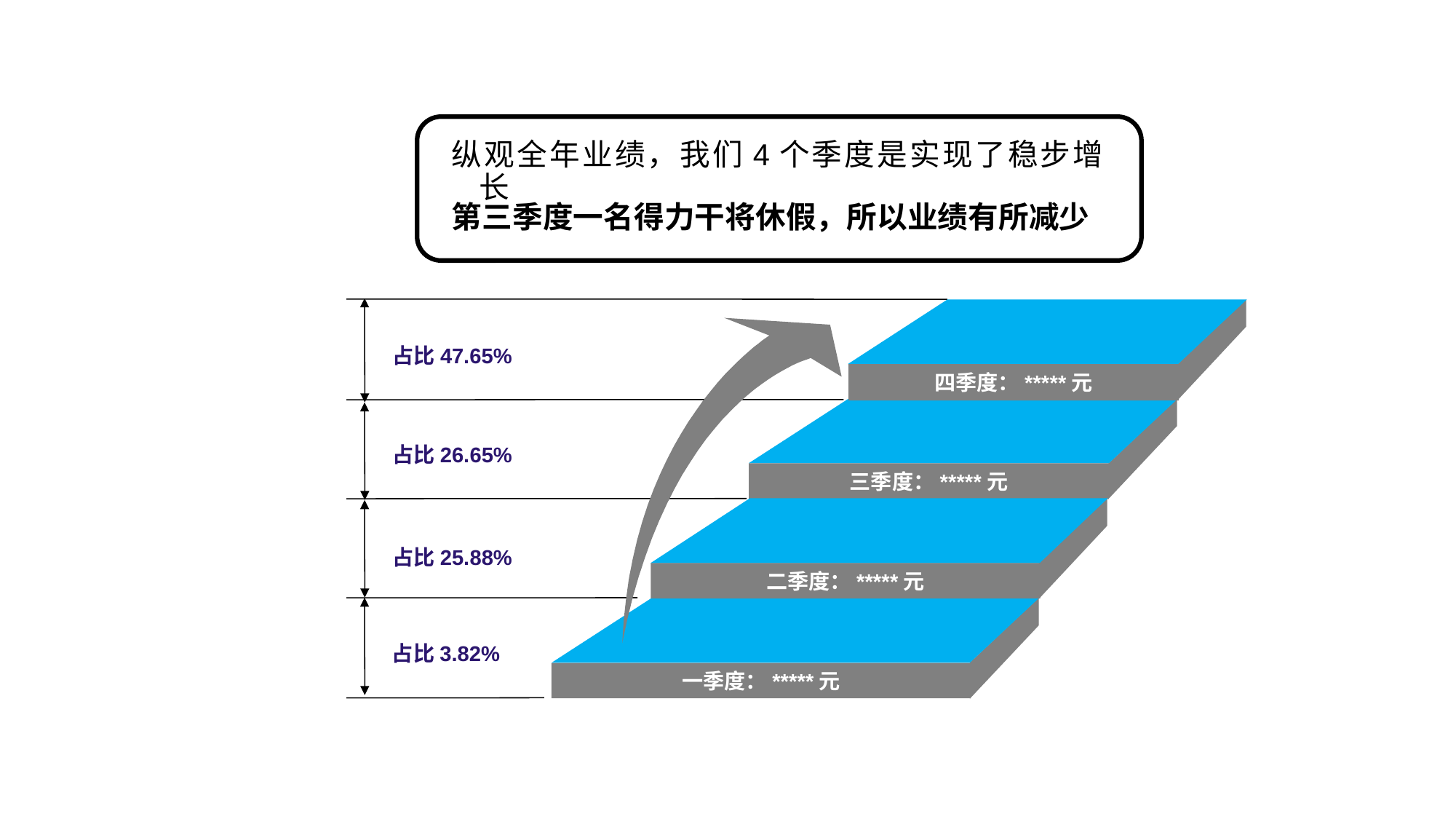

纵观全年业绩，我们4个季度是实现了稳步增长

第三季度一名得力干将休假，所以业绩有所减少

四季度：*****元

三季度：*****元

二季度：*****元

一季度：*****元
占比47.65%

占比26.65%

占比25.88%

占比3.82%

标题内容
标题内容
单击此处添加文字阐述添加简短问题说明文字
单击此处添加文字阐述添加简短问题说明文字